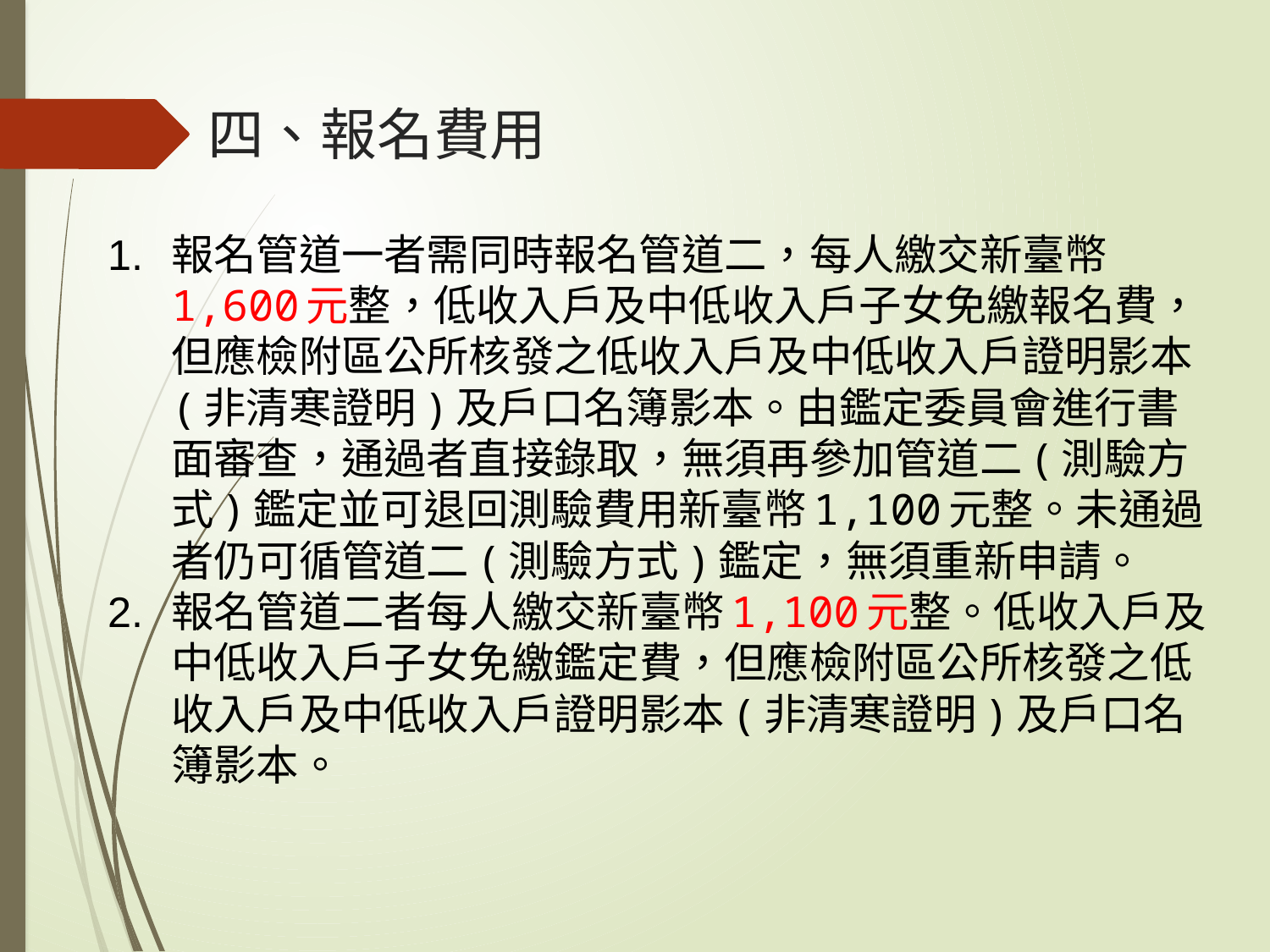

# 四、報名費用

報名管道一者需同時報名管道二，每人繳交新臺幣1,600元整，低收入戶及中低收入戶子女免繳報名費，但應檢附區公所核發之低收入戶及中低收入戶證明影本(非清寒證明)及戶口名簿影本。由鑑定委員會進行書面審查，通過者直接錄取，無須再參加管道二(測驗方式)鑑定並可退回測驗費用新臺幣1,100元整。未通過者仍可循管道二(測驗方式)鑑定，無須重新申請。
報名管道二者每人繳交新臺幣1,100元整。低收入戶及中低收入戶子女免繳鑑定費，但應檢附區公所核發之低收入戶及中低收入戶證明影本(非清寒證明)及戶口名簿影本。